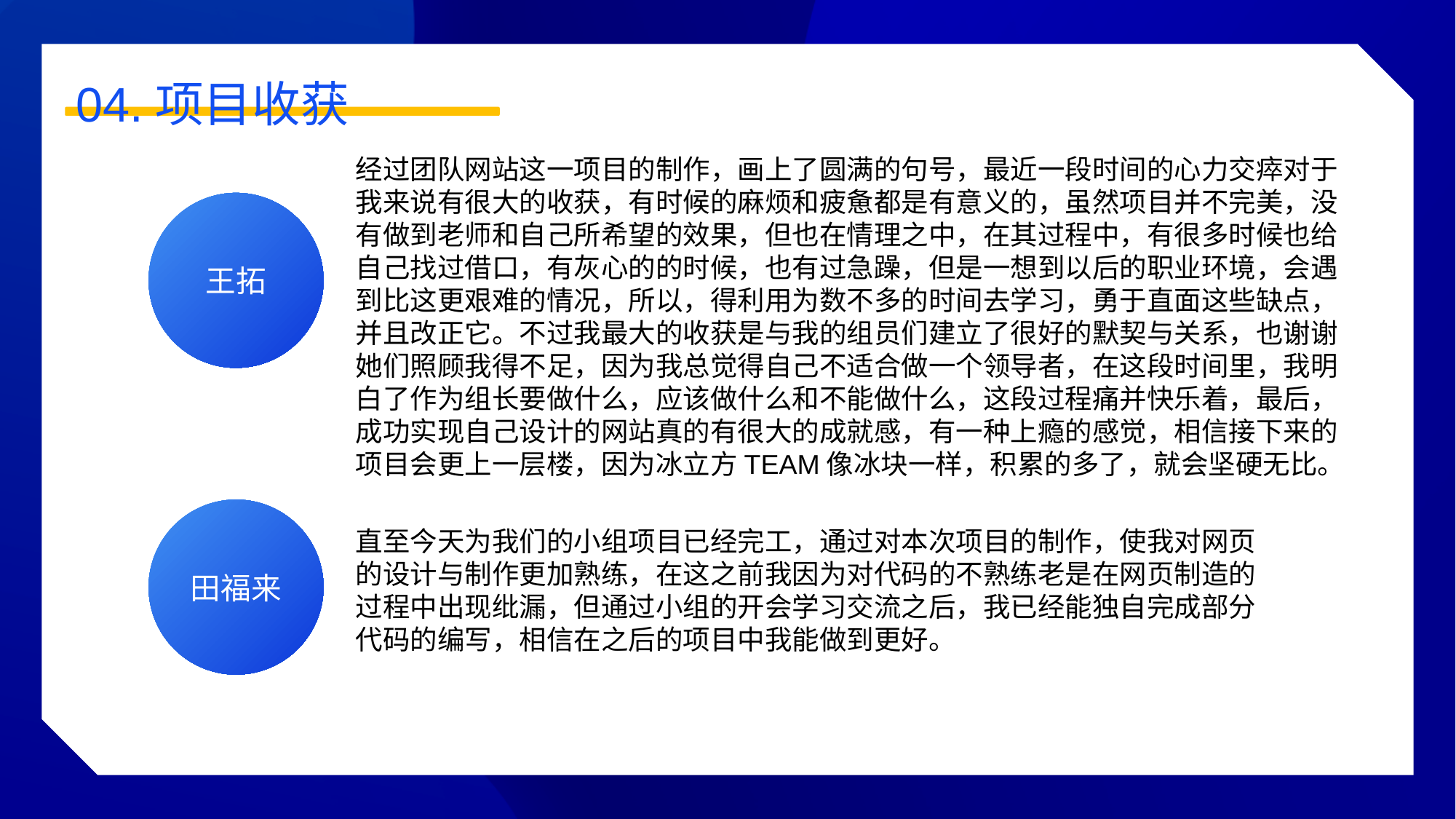

04.项目收获
经过团队网站这一项目的制作，画上了圆满的句号，最近一段时间的心力交瘁对于我来说有很大的收获，有时候的麻烦和疲惫都是有意义的，虽然项目并不完美，没有做到老师和自己所希望的效果，但也在情理之中，在其过程中，有很多时候也给自己找过借口，有灰心的的时候，也有过急躁，但是一想到以后的职业环境，会遇到比这更艰难的情况，所以，得利用为数不多的时间去学习，勇于直面这些缺点，并且改正它。不过我最大的收获是与我的组员们建立了很好的默契与关系，也谢谢她们照顾我得不足，因为我总觉得自己不适合做一个领导者，在这段时间里，我明白了作为组长要做什么，应该做什么和不能做什么，这段过程痛并快乐着，最后，成功实现自己设计的网站真的有很大的成就感，有一种上瘾的感觉，相信接下来的项目会更上一层楼，因为冰立方TEAM像冰块一样，积累的多了，就会坚硬无比。
王拓
田福来
直至今天为我们的小组项目已经完工，通过对本次项目的制作，使我对网页的设计与制作更加熟练，在这之前我因为对代码的不熟练老是在网页制造的过程中出现纰漏，但通过小组的开会学习交流之后，我已经能独自完成部分代码的编写，相信在之后的项目中我能做到更好。